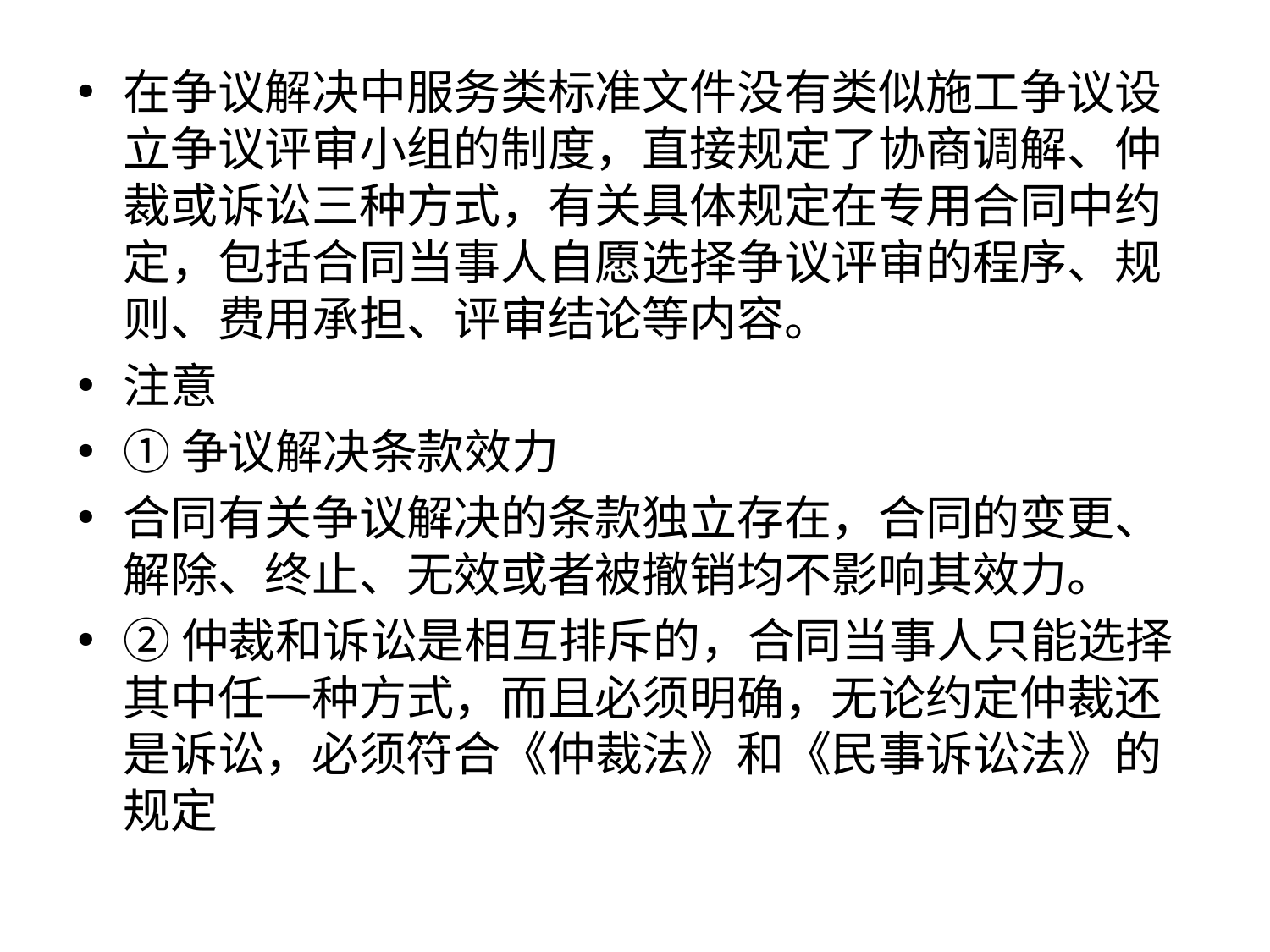

在争议解决中服务类标准文件没有类似施工争议设立争议评审小组的制度，直接规定了协商调解、仲裁或诉讼三种方式，有关具体规定在专用合同中约定，包括合同当事人自愿选择争议评审的程序、规则、费用承担、评审结论等内容。
注意
①争议解决条款效力
合同有关争议解决的条款独立存在，合同的变更、解除、终止、无效或者被撤销均不影响其效力。
②仲裁和诉讼是相互排斥的，合同当事人只能选择其中任一种方式，而且必须明确，无论约定仲裁还是诉讼，必须符合《仲裁法》和《民事诉讼法》的规定